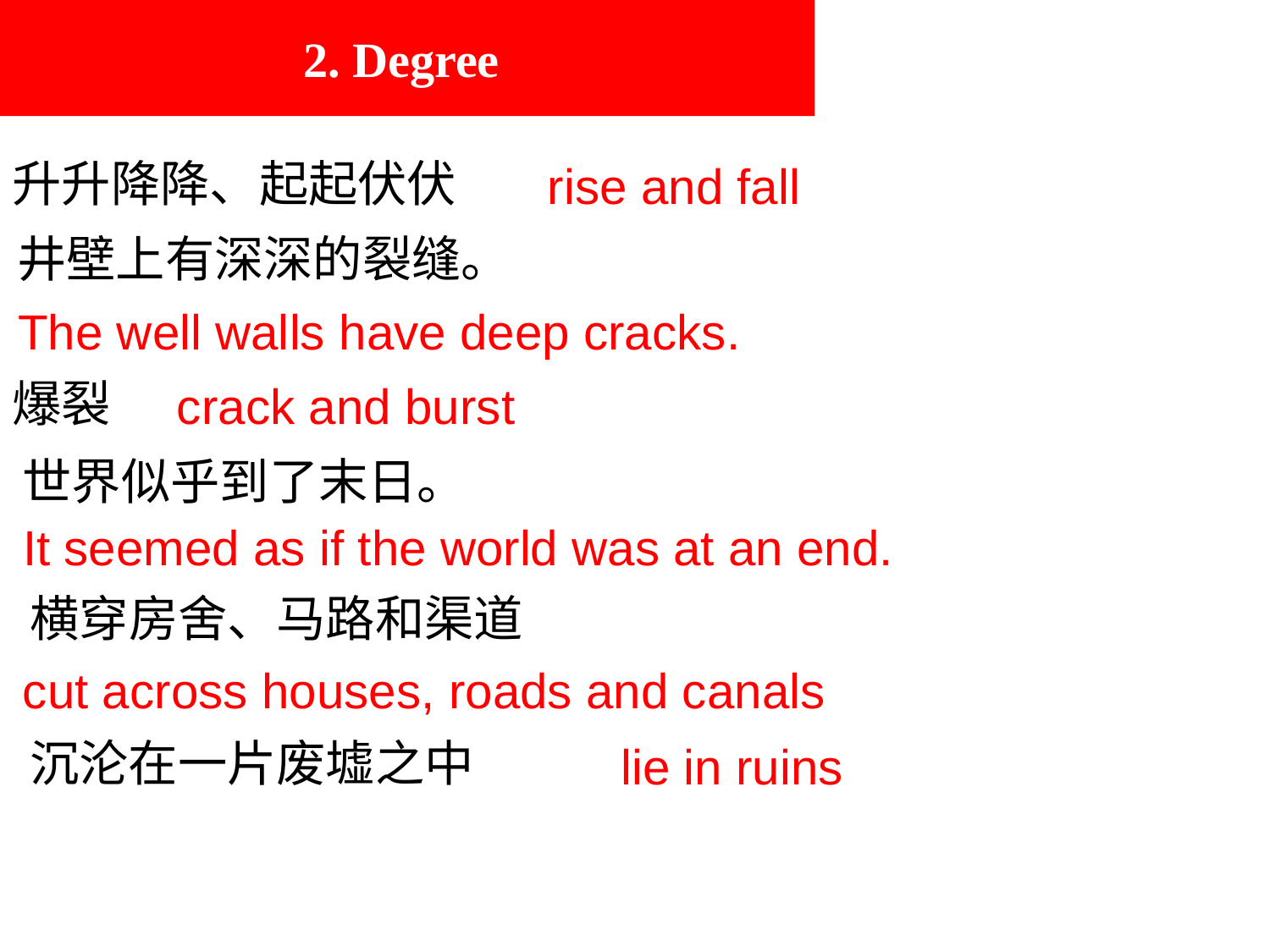

2. Degree
升升降降、起起伏伏
rise and fall
井壁上有深深的裂缝。
The well walls have deep cracks.
爆裂
crack and burst
世界似乎到了末日。
It seemed as if the world was at an end.
横穿房舍、马路和渠道
cut across houses, roads and canals
沉沦在一片废墟之中
lie in ruins